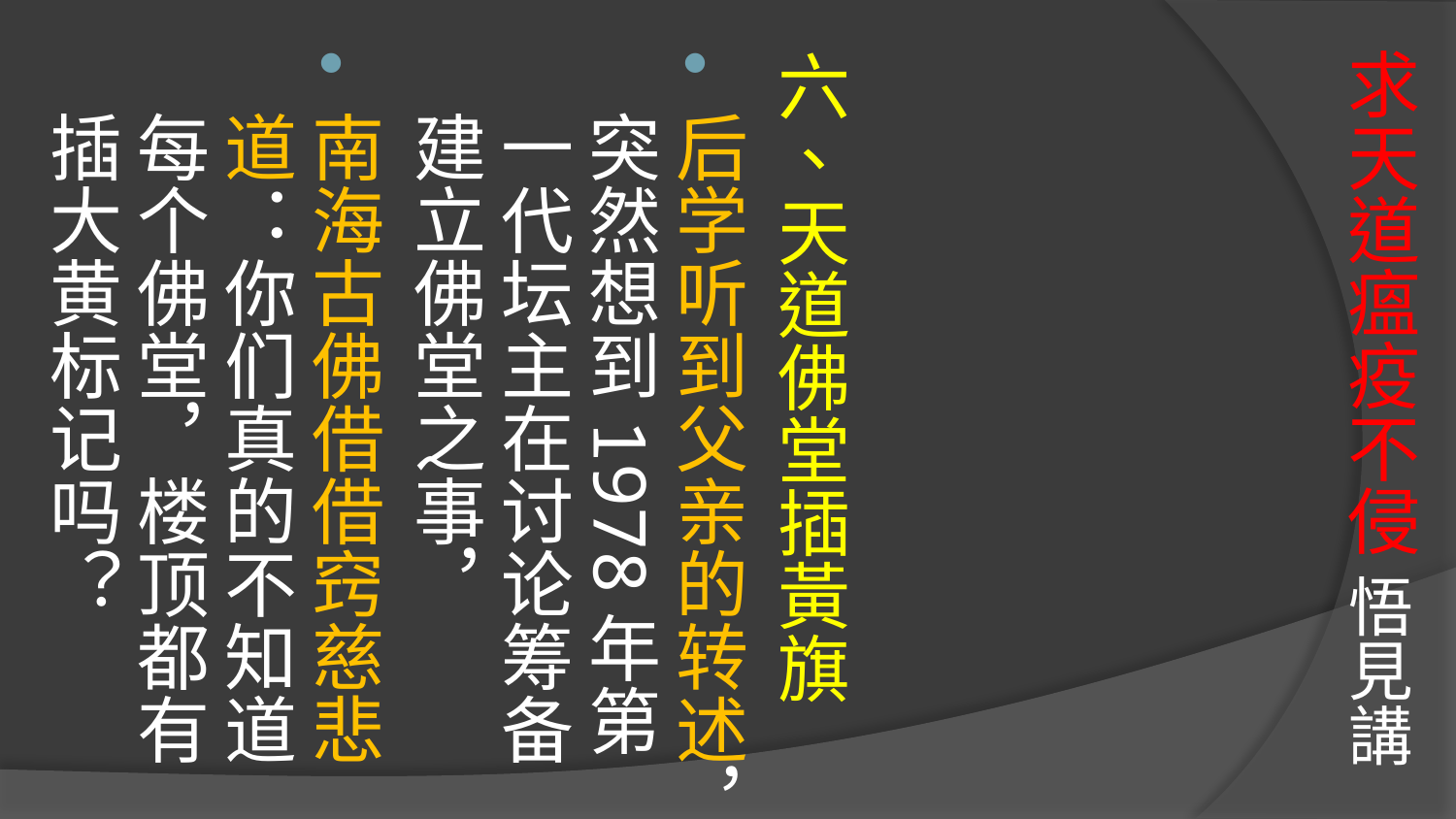

# 求天道瘟疫不侵 悟見講
六、天道佛堂插黃旗
后学听到父亲的转述，突然想到1978年第一代坛主在讨论筹备建立佛堂之事，
南海古佛借借窍慈悲道：你们真的不知道每个佛堂，楼顶都有插大黄标记吗？